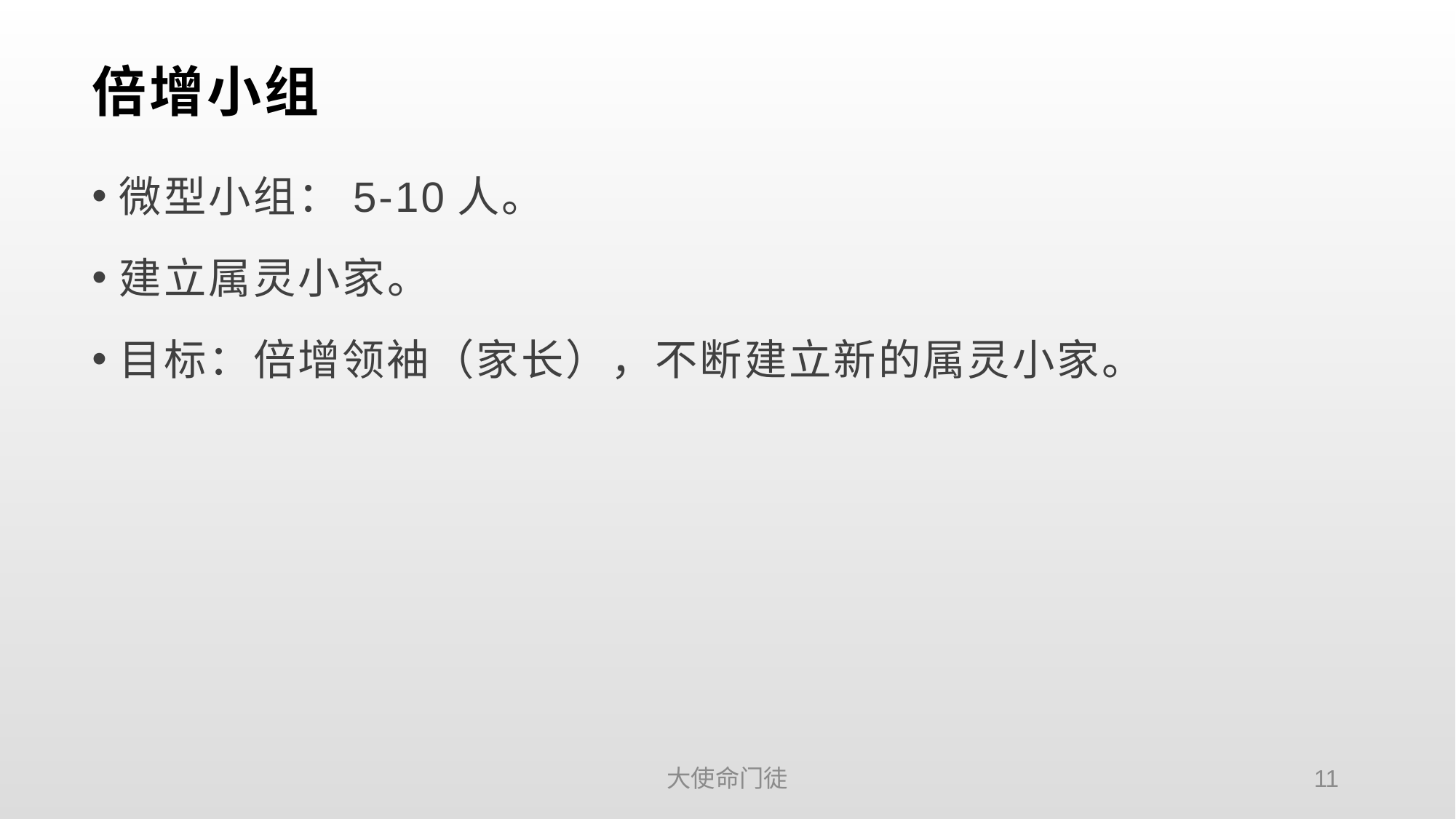

# 倍增小组
微型小组：5-10人。
建立属灵小家。
目标：倍增领袖（家长），不断建立新的属灵小家。
大使命门徒
11